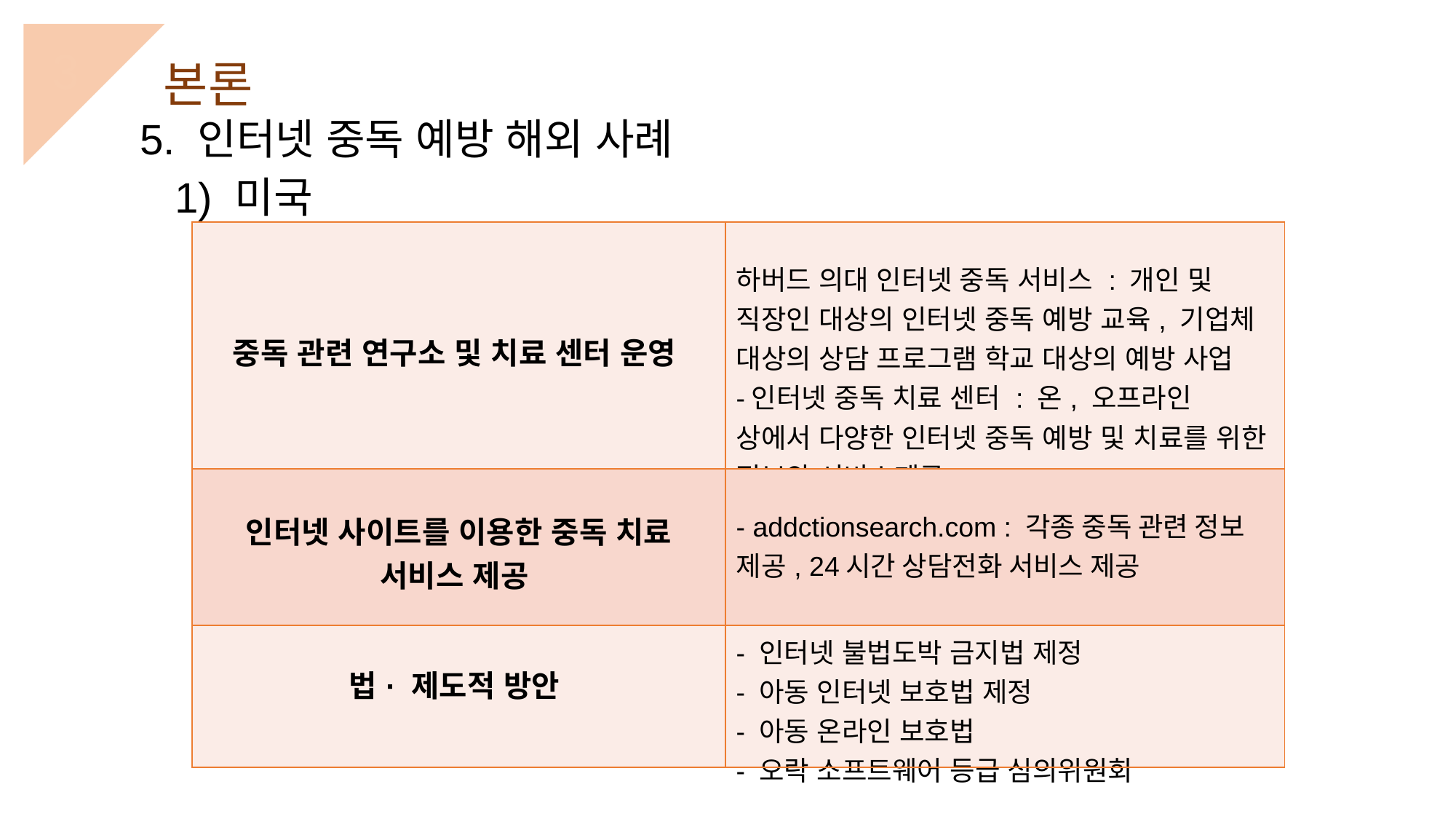

3
본론
5. 인터넷 중독 예방 해외 사례
1) 미국
| 중독 관련 연구소 및 치료 센터 운영 | 하버드 의대 인터넷 중독 서비스 : 개인 및 직장인 대상의 인터넷 중독 예방 교육, 기업체 대상의 상담 프로그램 학교 대상의 예방 사업 -인터넷 중독 치료 센터 : 온, 오프라인 상에서 다양한 인터넷 중독 예방 및 치료를 위한 정보와 서비스제공 |
| --- | --- |
| 인터넷 사이트를 이용한 중독 치료 서비스 제공 | - addctionsearch.com : 각종 중독 관련 정보 제공, 24시간 상담전화 서비스 제공 |
| 법· 제도적 방안 | - 인터넷 불법도박 금지법 제정 - 아동 인터넷 보호법 제정 - 아동 온라인 보호법 - 오락 소프트웨어 등급 심의위원회 |

충동조절장애